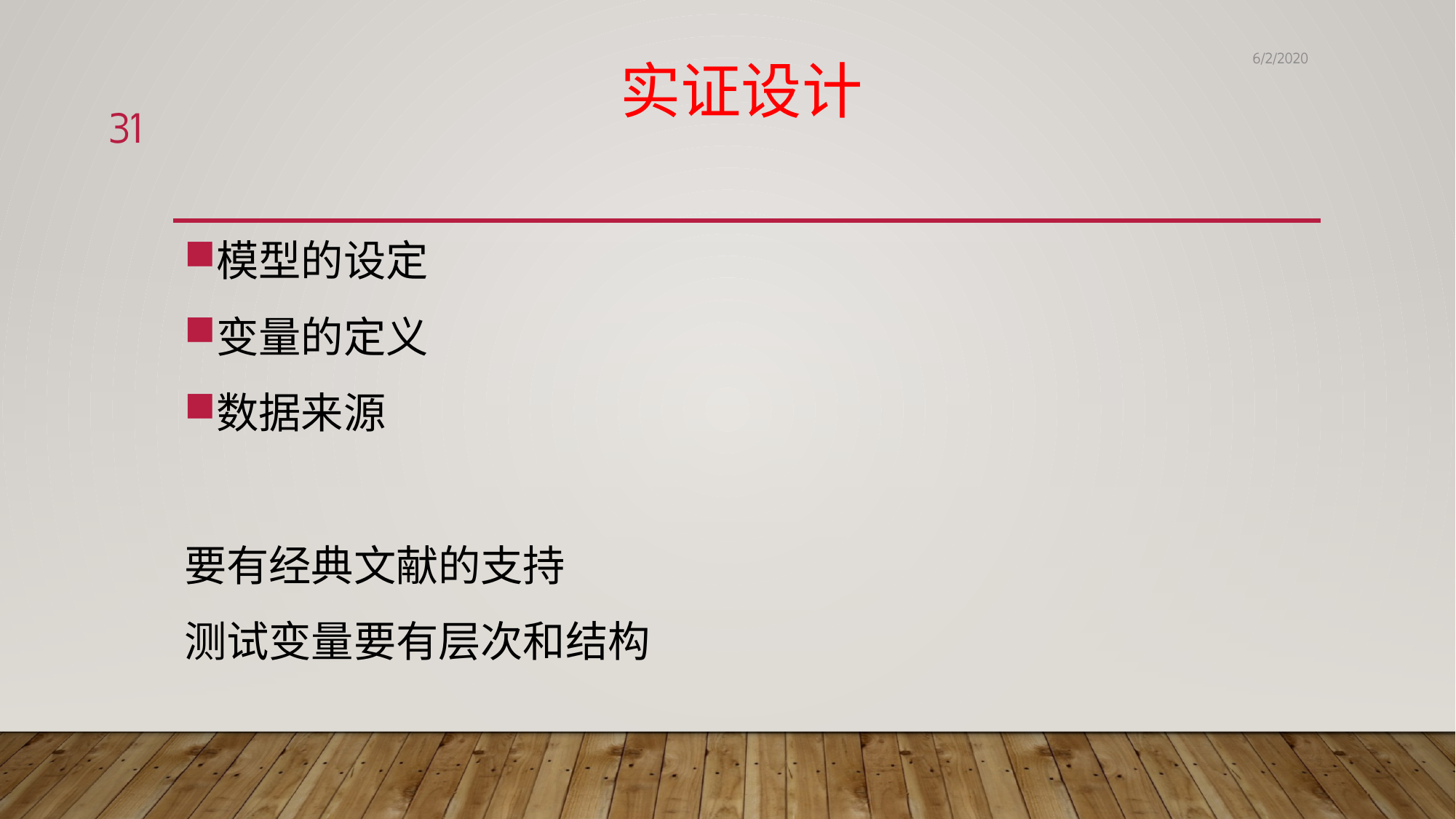

6/2/2020
# 实证设计
31
模型的设定
变量的定义
数据来源

要有经典文献的支持
测试变量要有层次和结构